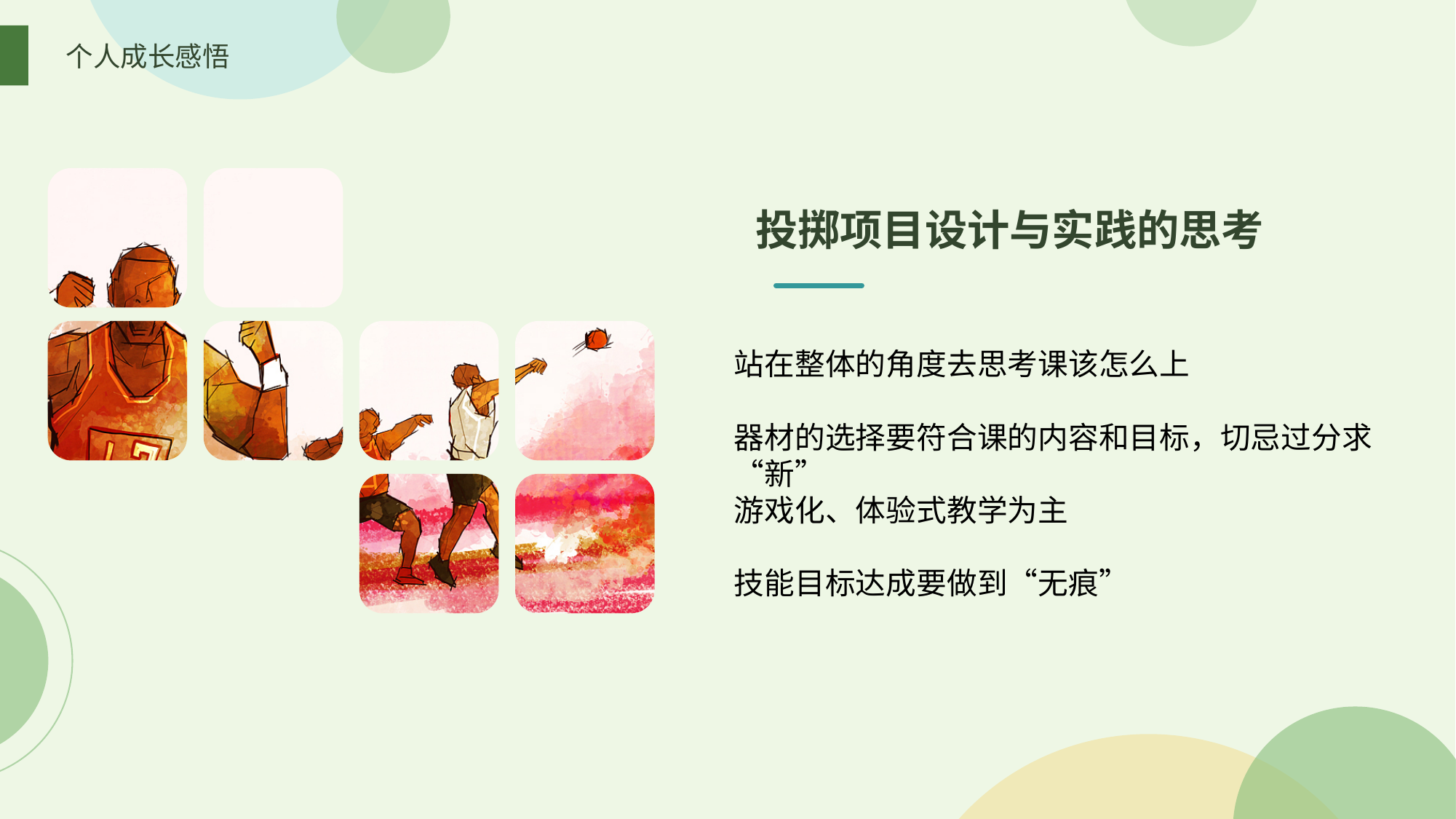

个人成长感悟

投掷项目设计与实践的思考
站在整体的角度去思考课该怎么上
器材的选择要符合课的内容和目标，切忌过分求“新”
游戏化、体验式教学为主
技能目标达成要做到“无痕”